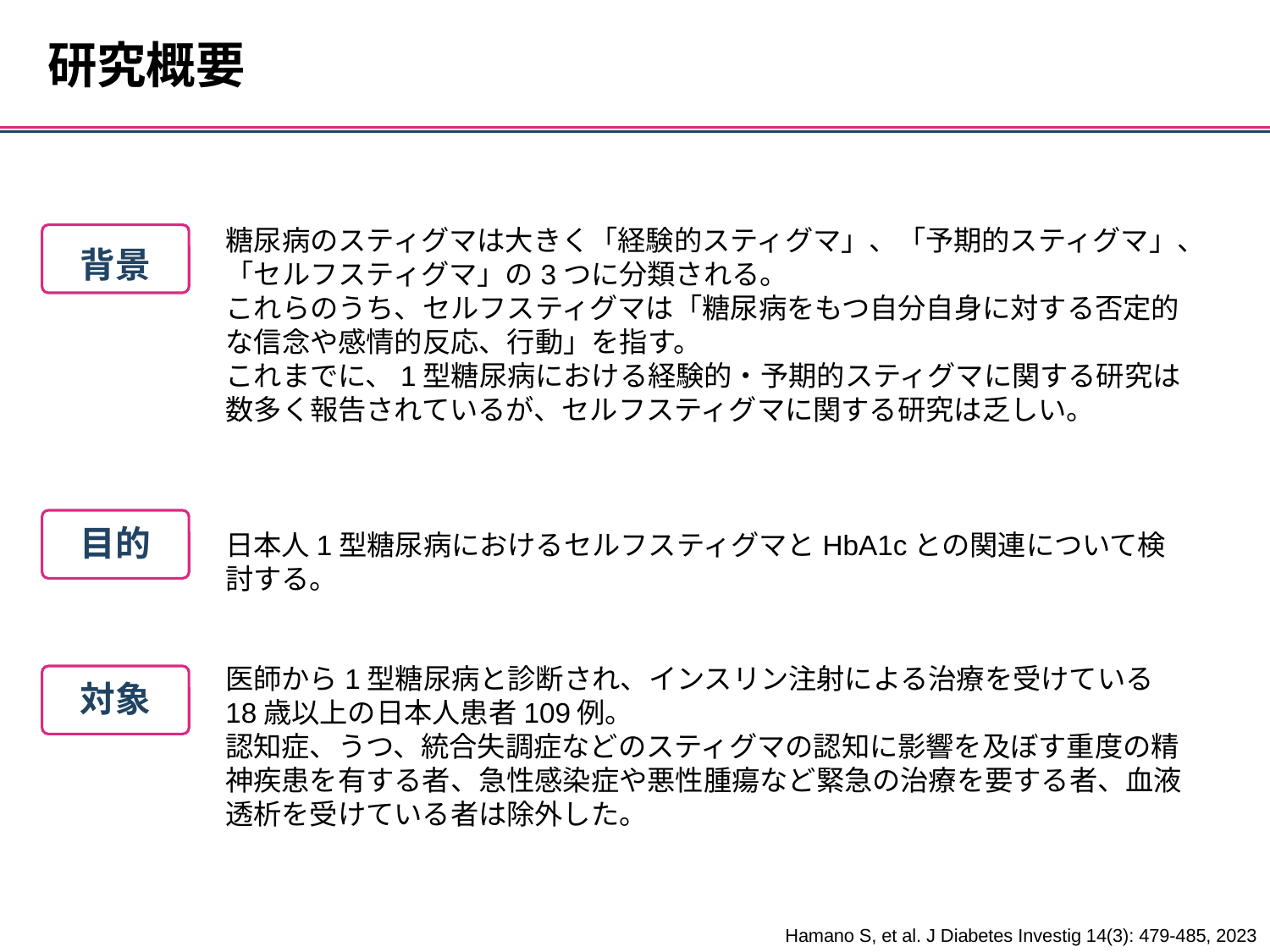

研究概要
糖尿病のスティグマは大きく「経験的スティグマ」、「予期的スティグマ」、「セルフスティグマ」の3つに分類される。
これらのうち、セルフスティグマは「糖尿病をもつ自分自身に対する否定的な信念や感情的反応、行動」を指す。
これまでに、1型糖尿病における経験的・予期的スティグマに関する研究は数多く報告されているが、セルフスティグマに関する研究は乏しい。

背景

目的
日本人1型糖尿病におけるセルフスティグマとHbA1cとの関連について検討する。
医師から1型糖尿病と診断され、インスリン注射による治療を受けている18歳以上の日本人患者109例。
認知症、うつ、統合失調症などのスティグマの認知に影響を及ぼす重度の精神疾患を有する者、急性感染症や悪性腫瘍など緊急の治療を要する者、血液透析を受けている者は除外した。

対象
Hamano S, et al. J Diabetes Investig 14(3): 479-485, 2023